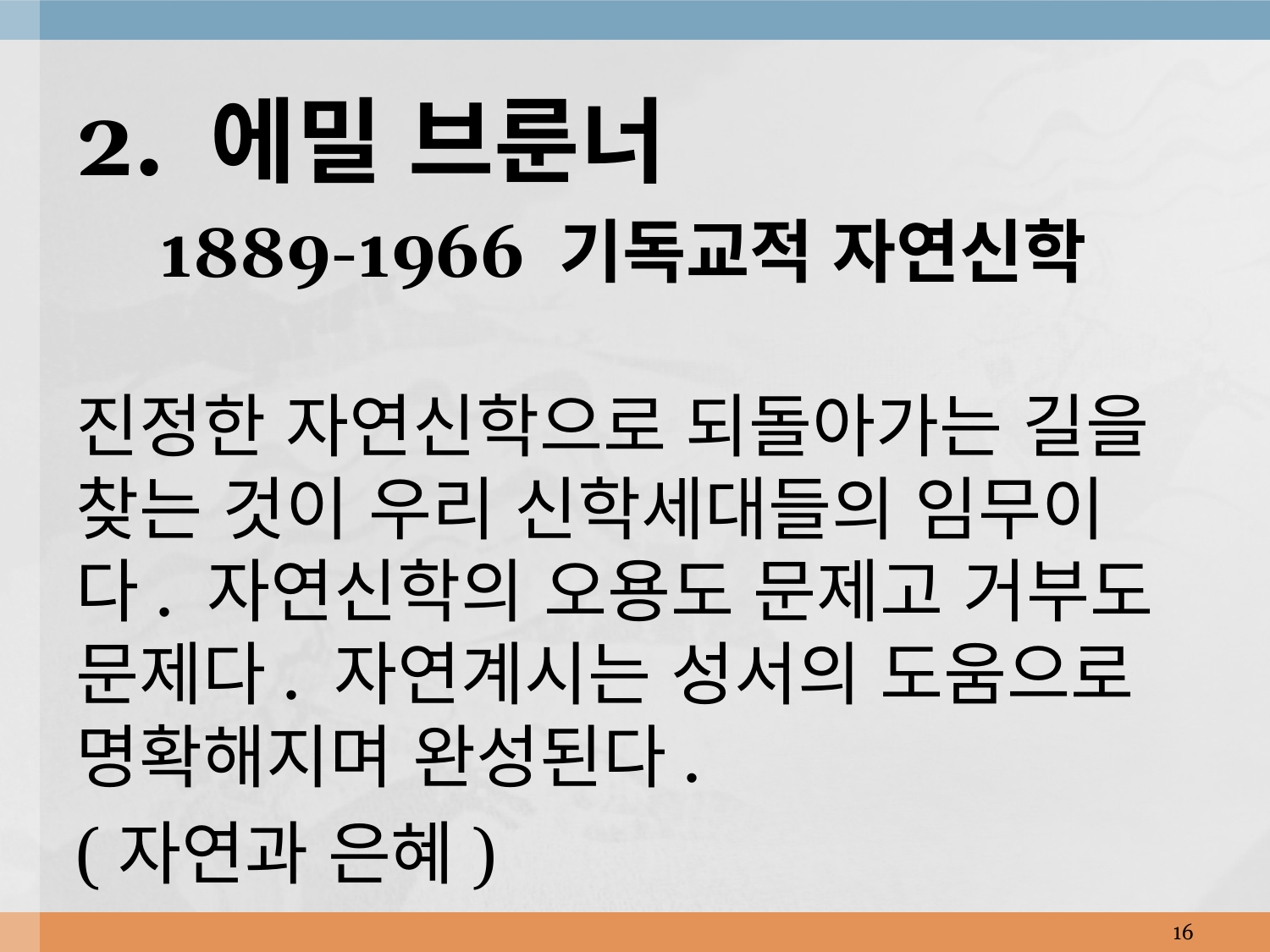

2. 에밀 브룬너
      1889-1966 기독교적 자연신학

진정한 자연신학으로 되돌아가는 길을 찾는 것이 우리 신학세대들의 임무이다. 자연신학의 오용도 문제고 거부도 문제다. 자연계시는 성서의 도움으로 명확해지며 완성된다.
(자연과 은혜)
16